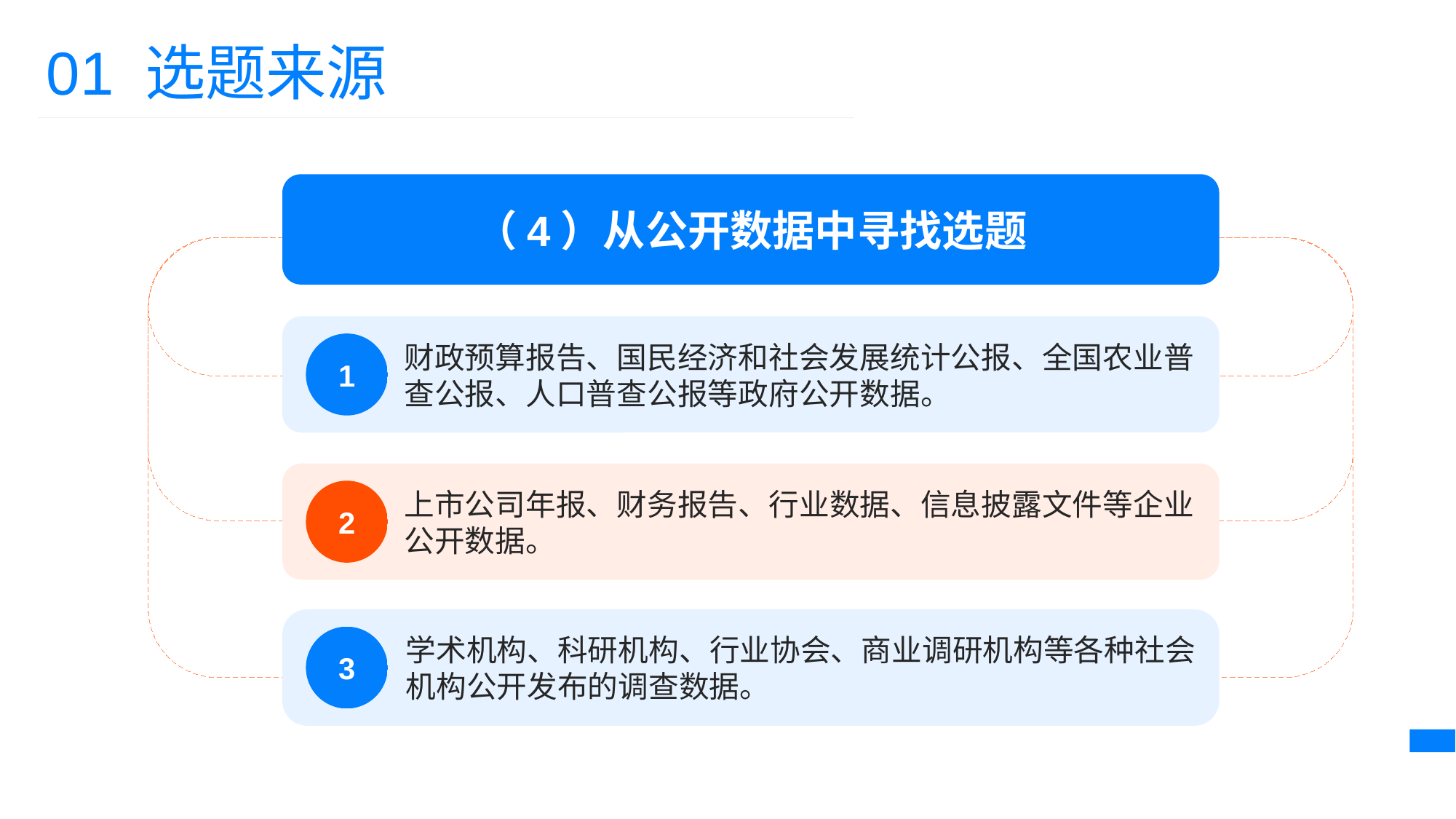

01 选题来源
（4）从公开数据中寻找选题

财政预算报告、国民经济和社会发展统计公报、全国农业普查公报、人口普查公报等政府公开数据。
1
上市公司年报、财务报告、行业数据、信息披露文件等企业公开数据。
2
学术机构、科研机构、行业协会、商业调研机构等各种社会机构公开发布的调查数据。
3